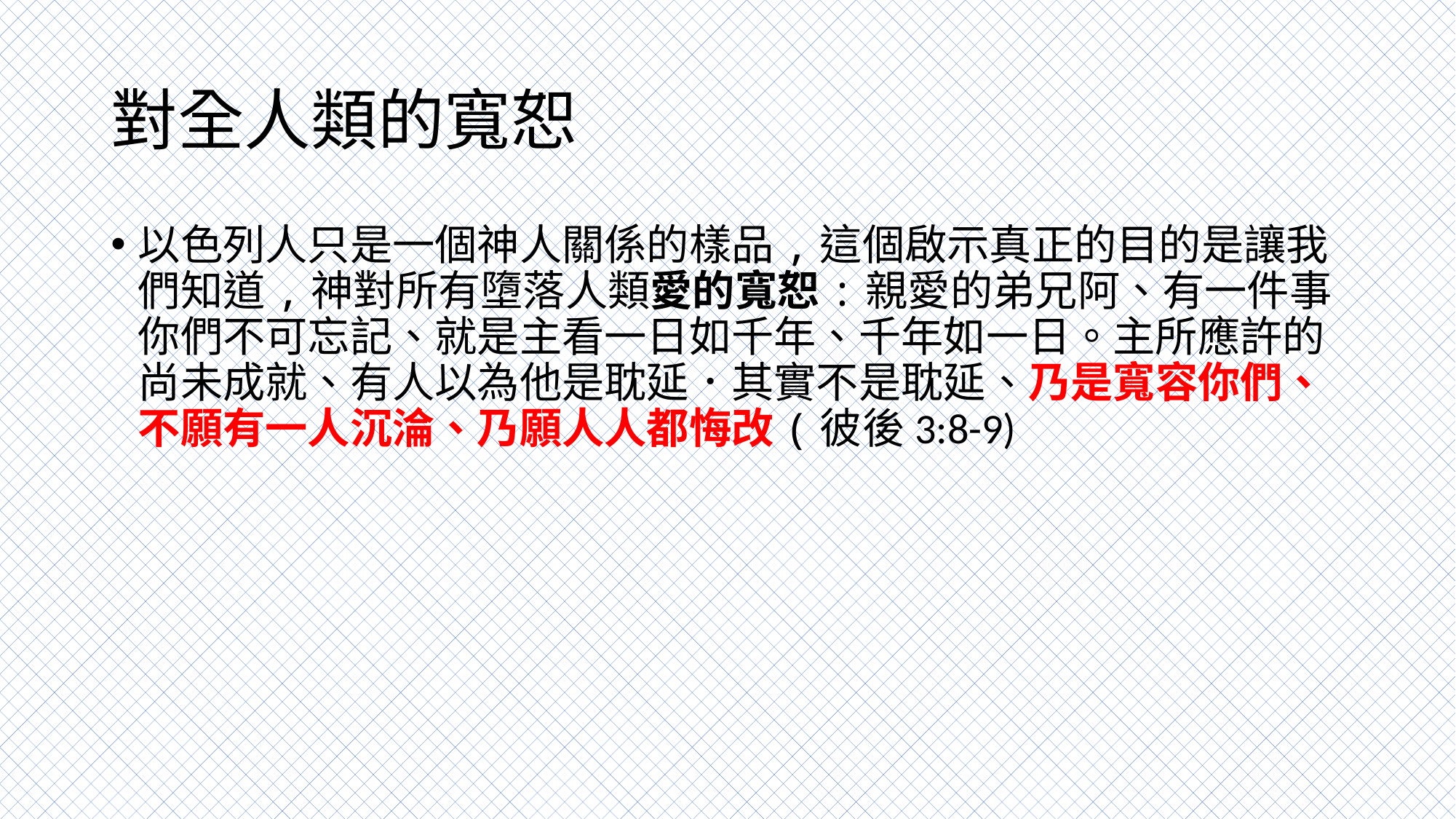

# 對全人類的寬恕
以色列人只是一個神人關係的樣品,這個啟示真正的目的是讓我們知道,神對所有墮落人類愛的寬恕:親愛的弟兄阿、有一件事你們不可忘記、就是主看一日如千年、千年如一日。主所應許的尚未成就、有人以為他是耽延．其實不是耽延、乃是寬容你們、不願有一人沉淪、乃願人人都悔改(彼後3:8-9)